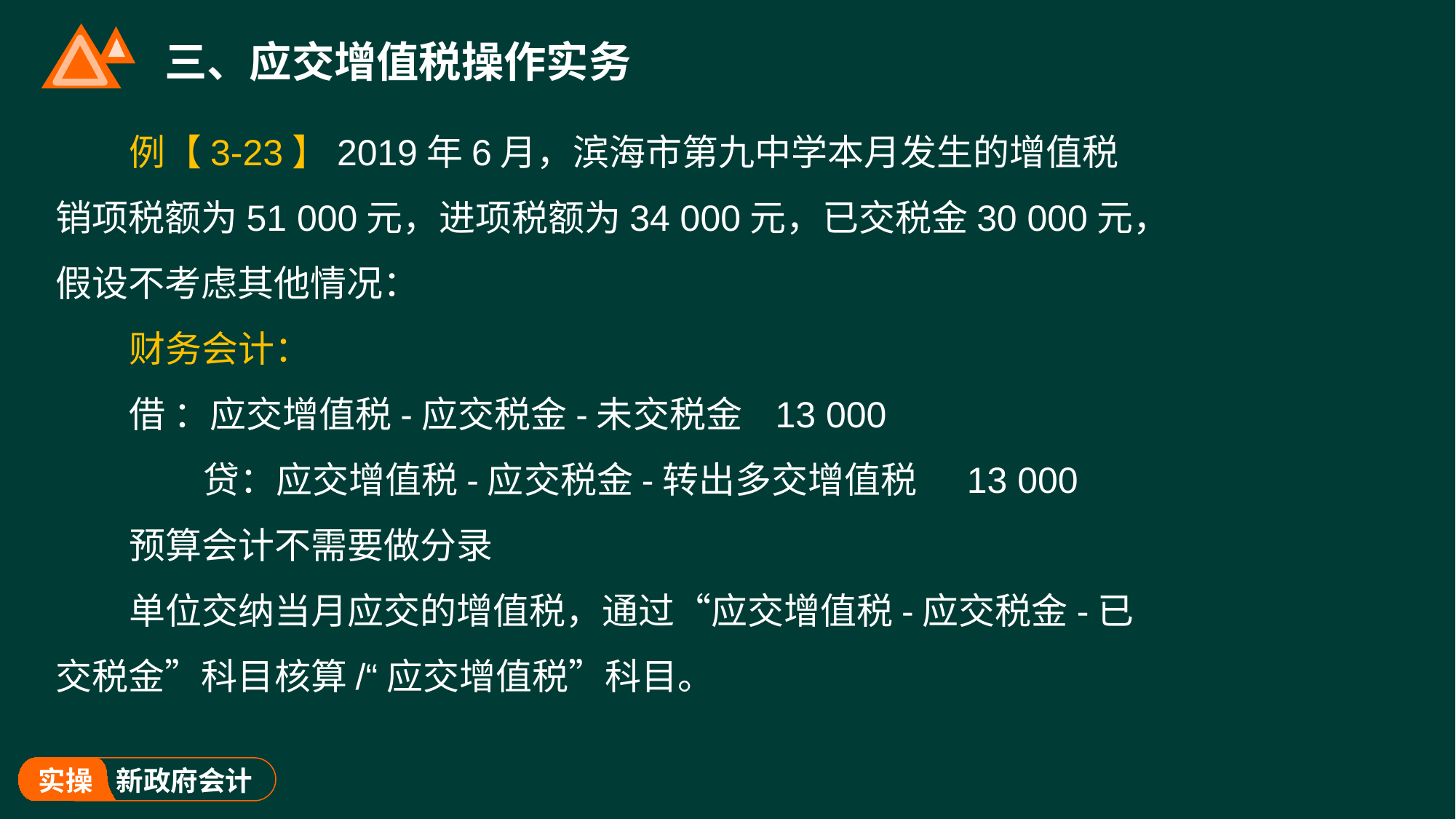

# 三、应交增值税操作实务
例【3-23】2019年6月，滨海市第九中学本月发生的增值税销项税额为51 000元，进项税额为34 000元，已交税金30 000元，假设不考虑其他情况：
财务会计：
借 ：应交增值税-应交税金-未交税金   13 000
        贷：应交增值税-应交税金-转出多交增值税     13 000
预算会计不需要做分录
单位交纳当月应交的增值税，通过“应交增值税-应交税金-已交税金”科目核算/“应交增值税”科目。